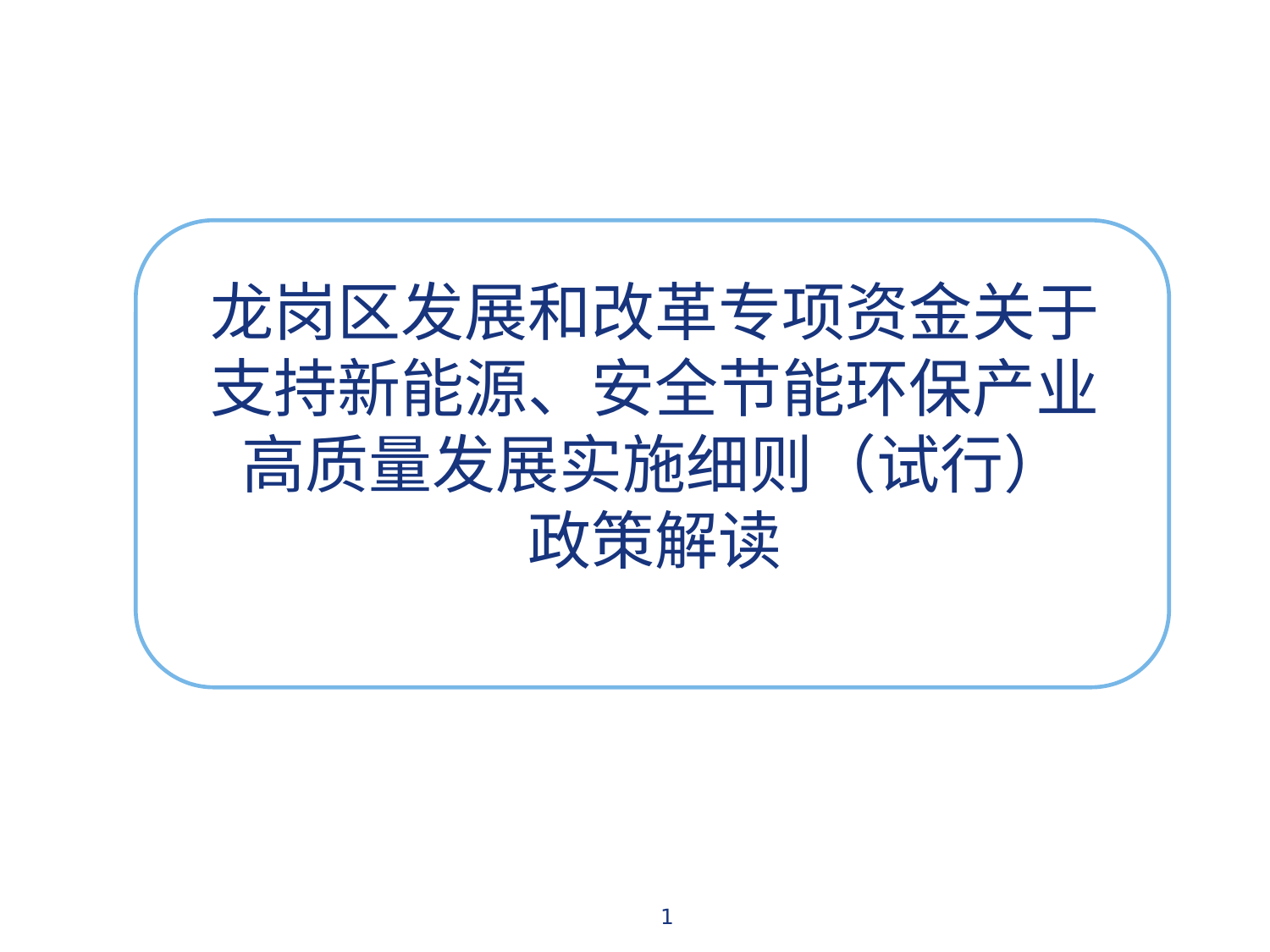

龙岗区发展和改革专项资金关于支持新能源、安全节能环保产业高质量发展实施细则（试行）
政策解读

1